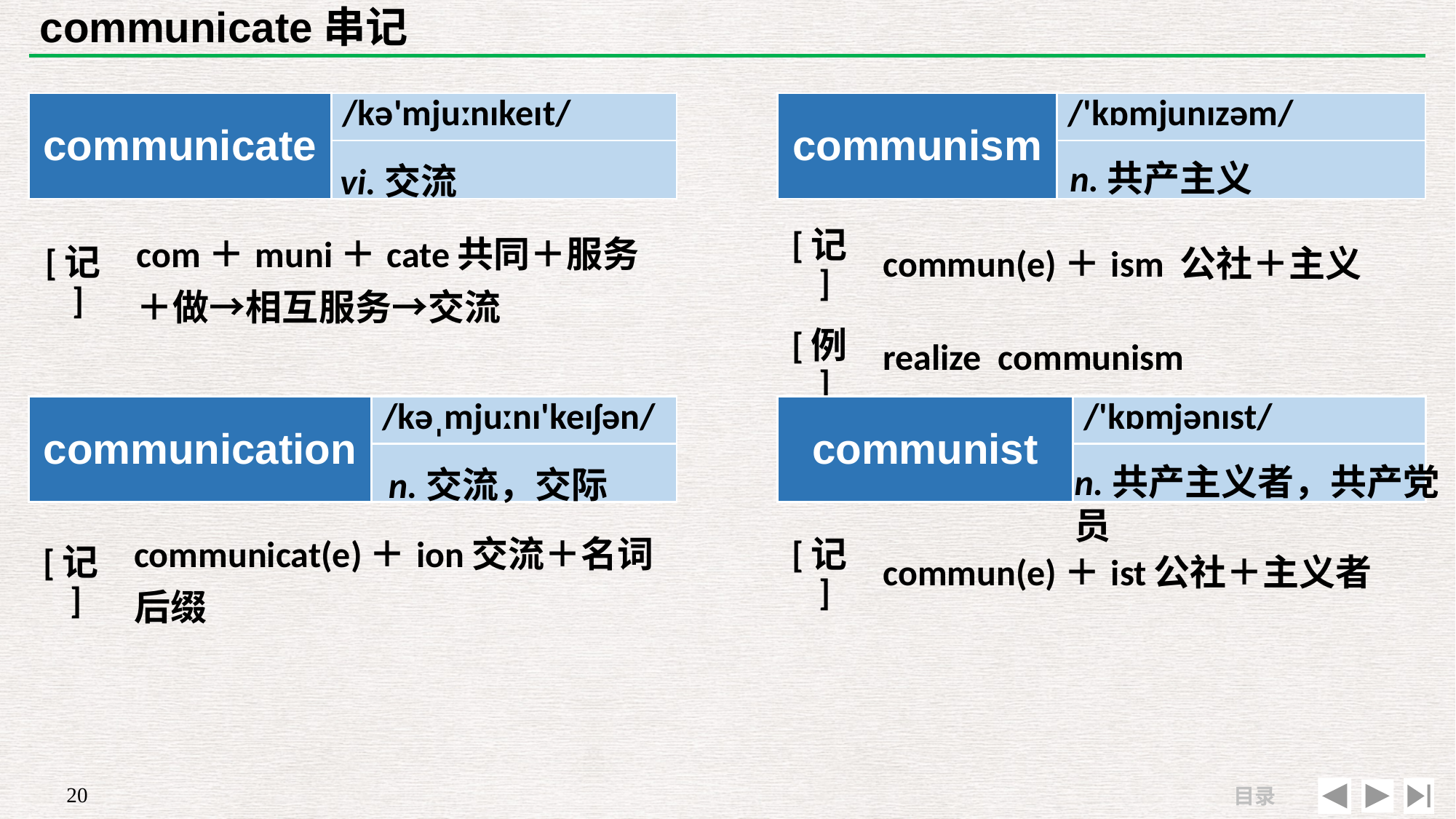

# communicate串记

| communicate | /kə'mjuːnɪkeɪt/ |
| --- | --- |
|  |  |
| communism | /'kɒmjunɪzəm/ |
| --- | --- |
|  |  |
n.共产主义
vi.交流
| [记] | commun(e)＋ism 公社＋主义 |
| --- | --- |
| [例] | realize communism |
| [记] | com＋muni＋cate共同＋服务＋做→相互服务→交流 |
| --- | --- |
|  |  |
| communication | /kəˌmjuːnɪ'keɪʃən/ |
| --- | --- |
|  |  |
| communist | /'kɒmjənɪst/ |
| --- | --- |
|  |  |
n.共产主义者，共产党员
n.交流，交际
| [记] | communicat(e)＋ion交流＋名词后缀 |
| --- | --- |
|  |  |
| [记] | commun(e)＋ist公社＋主义者 |
| --- | --- |
|  |  |